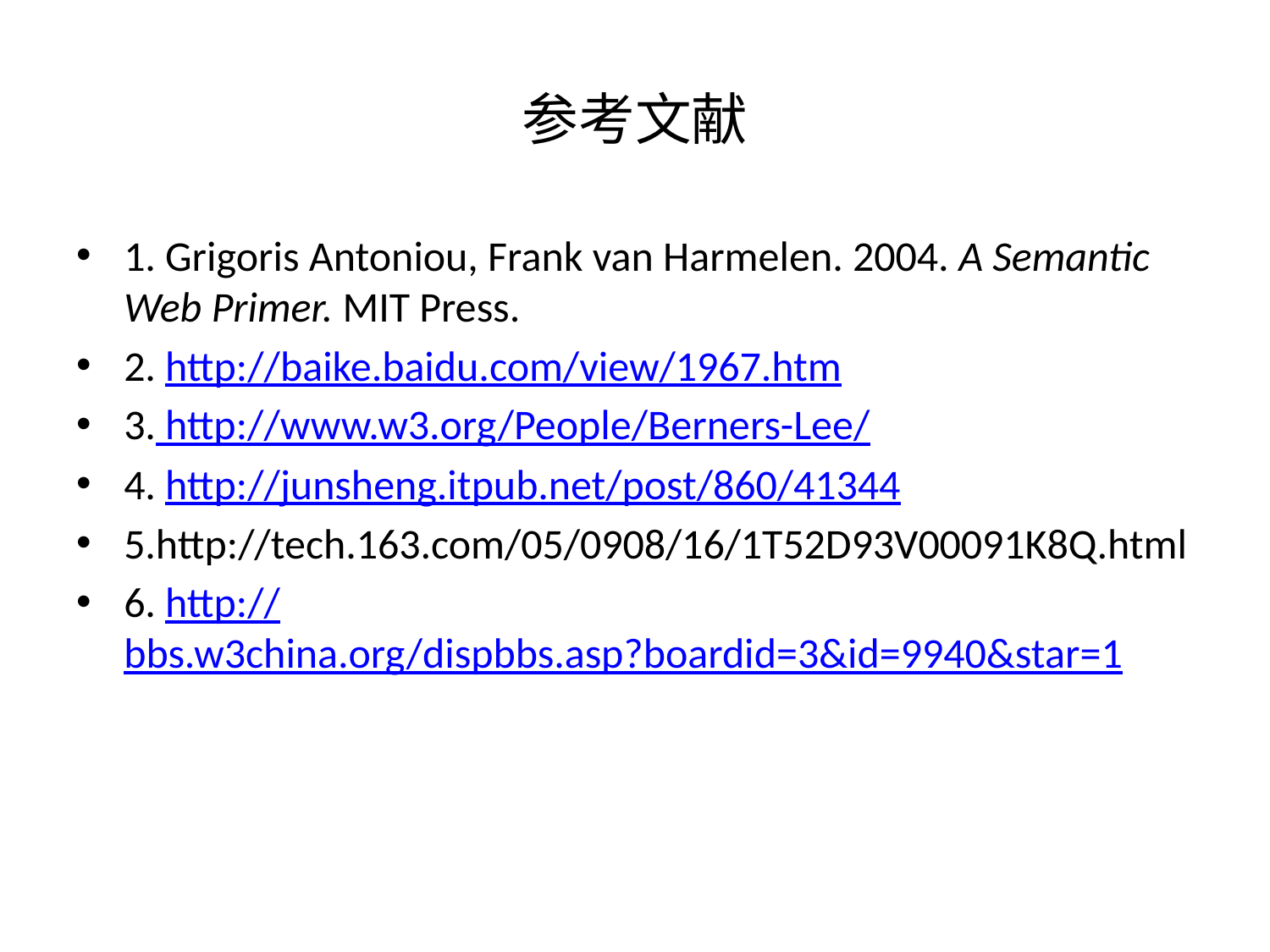

# 参考文献
1. Grigoris Antoniou, Frank van Harmelen. 2004. A Semantic Web Primer. MIT Press.
2. http://baike.baidu.com/view/1967.htm
3. http://www.w3.org/People/Berners-Lee/
4. http://junsheng.itpub.net/post/860/41344
5.http://tech.163.com/05/0908/16/1T52D93V00091K8Q.html
6. http://bbs.w3china.org/dispbbs.asp?boardid=3&id=9940&star=1